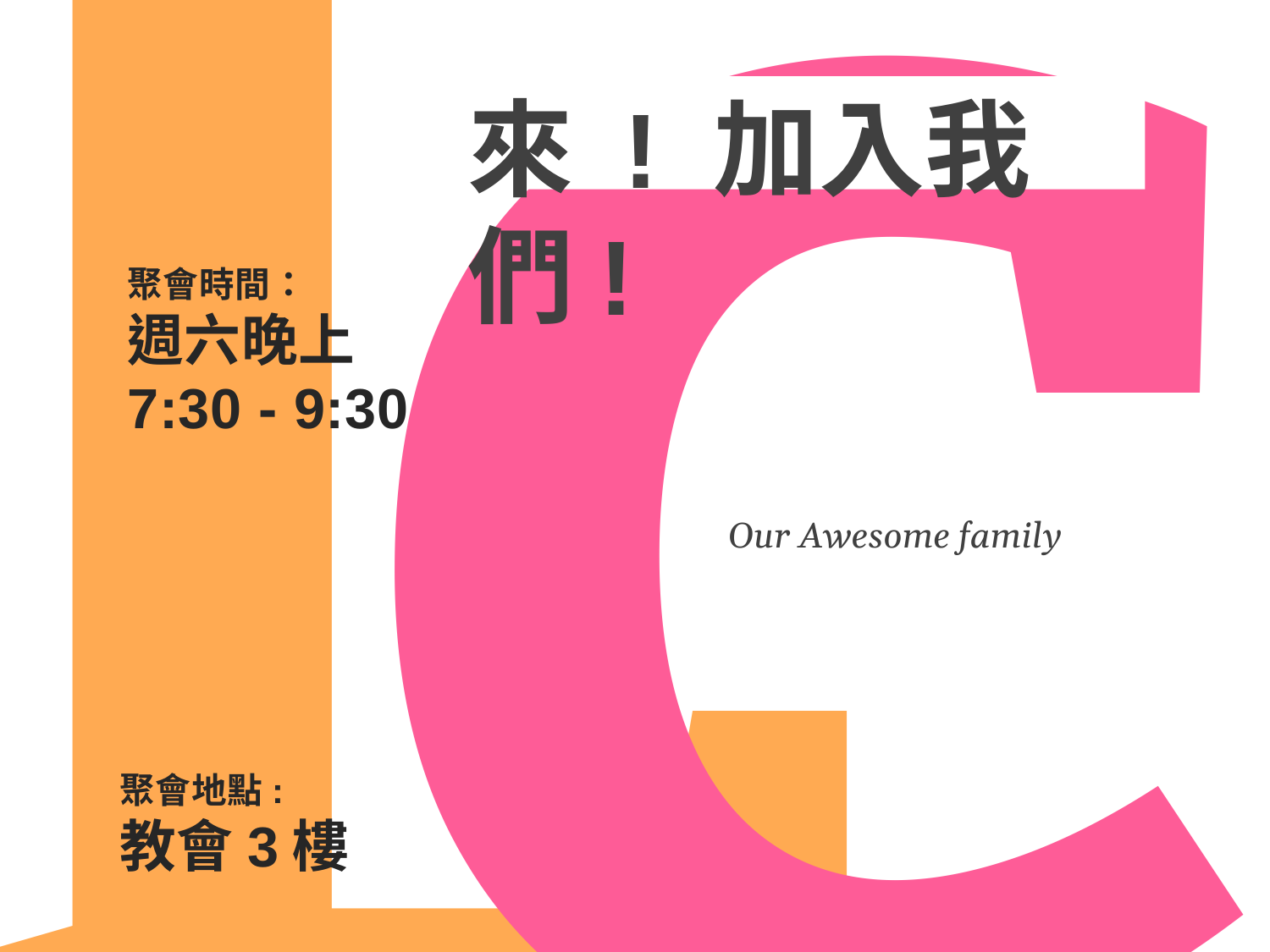

來 ! 加入我們!
聚會時間：
週六晚上7:30 - 9:30
Our Awesome family
聚會地點:
教會3樓